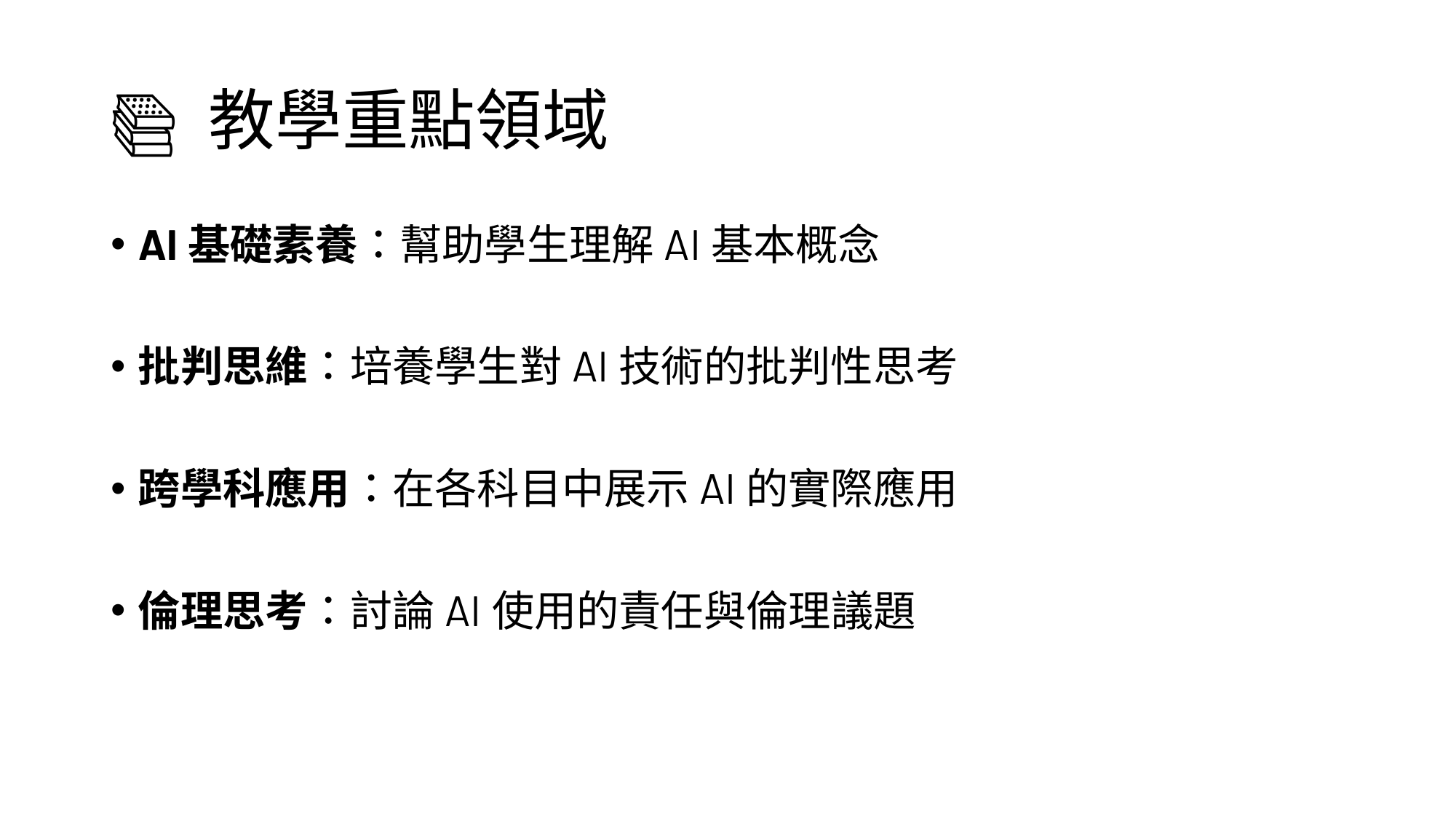

# 📚 教學重點領域
AI基礎素養：幫助學生理解AI基本概念

批判思維：培養學生對AI技術的批判性思考

跨學科應用：在各科目中展示AI的實際應用

倫理思考：討論AI使用的責任與倫理議題